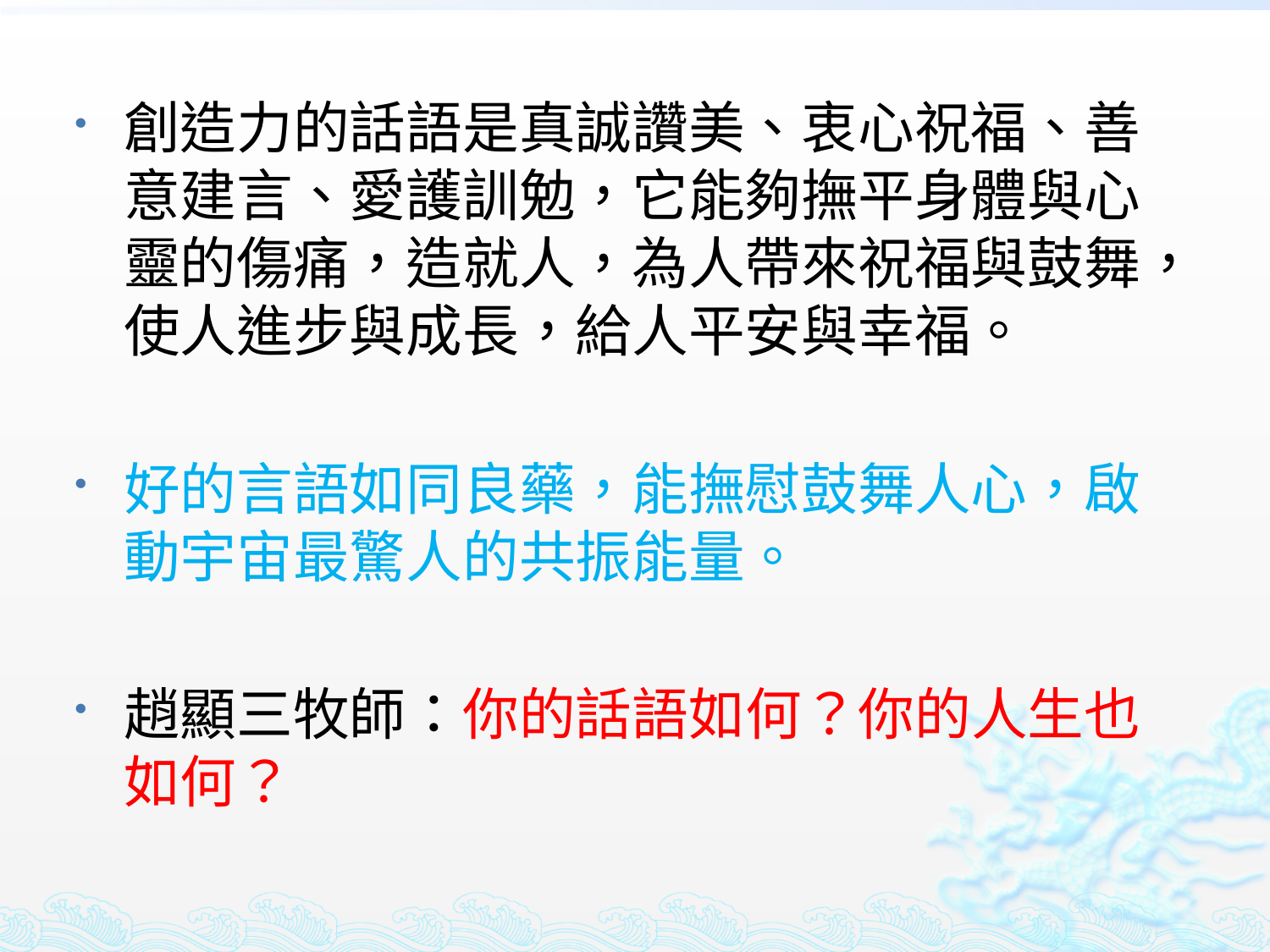

#
創造力的話語是真誠讚美、衷心祝福、善意建言、愛護訓勉，它能夠撫平身體與心靈的傷痛，造就人，為人帶來祝福與鼓舞，使人進步與成長，給人平安與幸福。

好的言語如同良藥，能撫慰鼓舞人心，啟動宇宙最驚人的共振能量。

趙顯三牧師：你的話語如何？你的人生也如何？